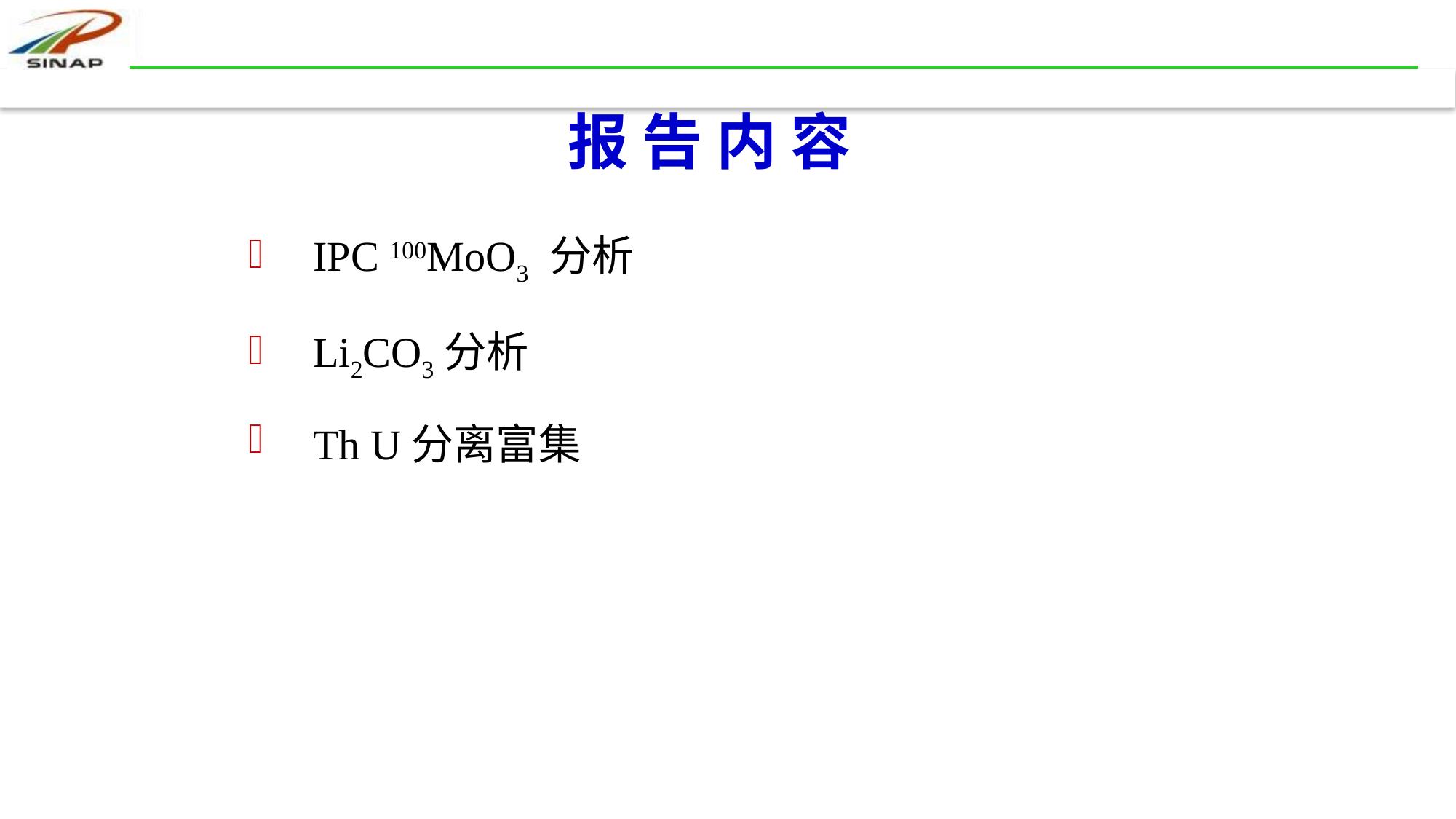

报 告 内 容
 IPC 100MoO3 分析
 Li2CO3分析
 Th U分离富集